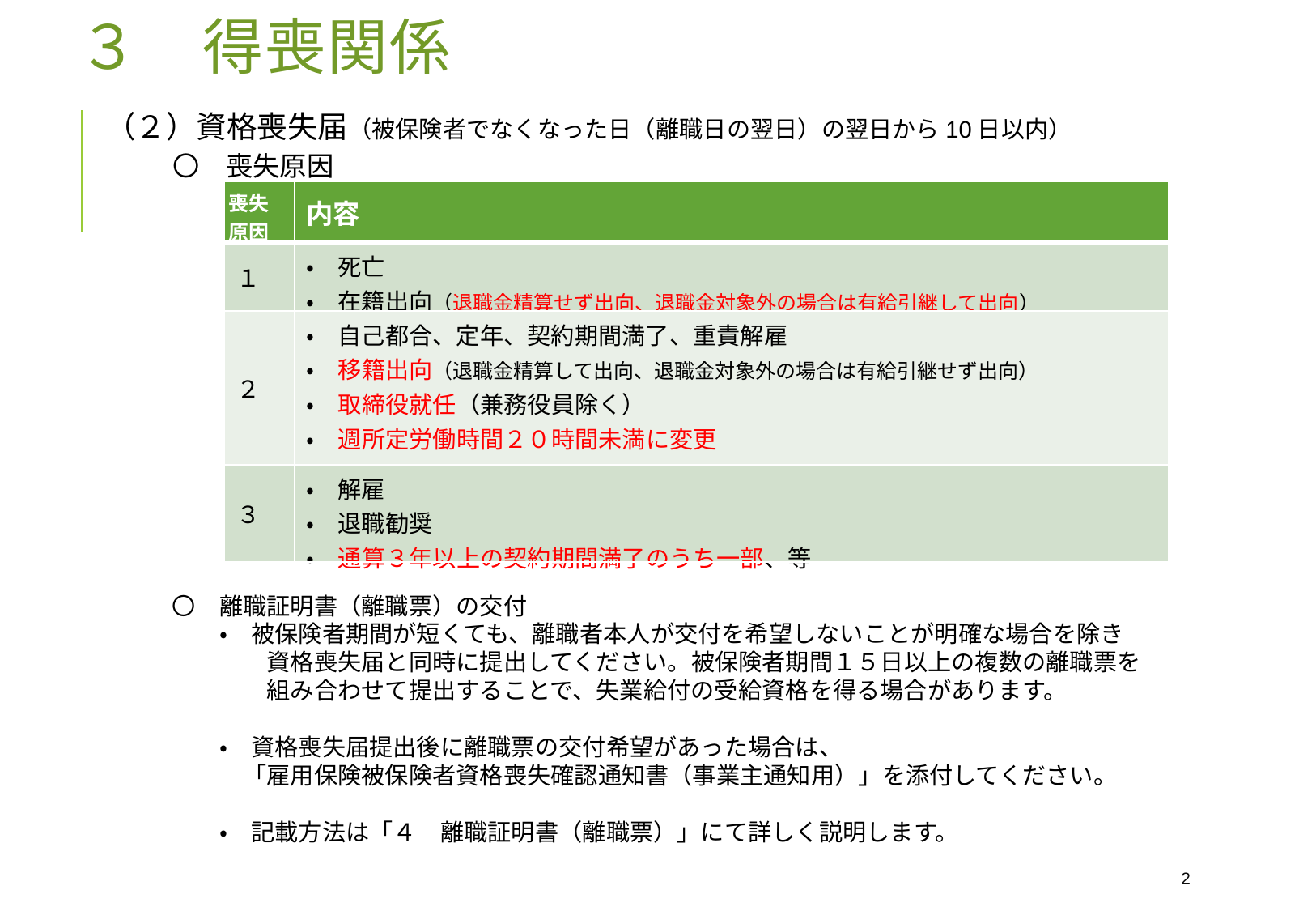

３　得喪関係
（２）資格喪失届（被保険者でなくなった日（離職日の翌日）の翌日から10日以内）
〇　喪失原因
| 喪失原因 | 内容 |
| --- | --- |
| １ | ・　死亡 ・　在籍出向（退職金精算せず出向、退職金対象外の場合は有給引継して出向） |
| ２ | ・　自己都合、定年、契約期間満了、重責解雇 ・　移籍出向（退職金精算して出向、退職金対象外の場合は有給引継せず出向） ・　取締役就任（兼務役員除く） ・　週所定労働時間２０時間未満に変更 　　（※この際、記載する所定労働時間は週20時間未満になる前の時間を記載してください） |
| ３ | ・　解雇 ・　退職勧奨 ・　通算３年以上の契約期間満了のうち一部、等 |
〇　離職証明書（離職票）の交付
　　・　被保険者期間が短くても、離職者本人が交付を希望しないことが明確な場合を除き
　　　　資格喪失届と同時に提出してください。被保険者期間１５日以上の複数の離職票を
　　　　組み合わせて提出することで、失業給付の受給資格を得る場合があります。

　　・　資格喪失届提出後に離職票の交付希望があった場合は、
　　　「雇用保険被保険者資格喪失確認通知書（事業主通知用）」を添付してください。

　　・　記載方法は「４　離職証明書（離職票）」にて詳しく説明します。
2